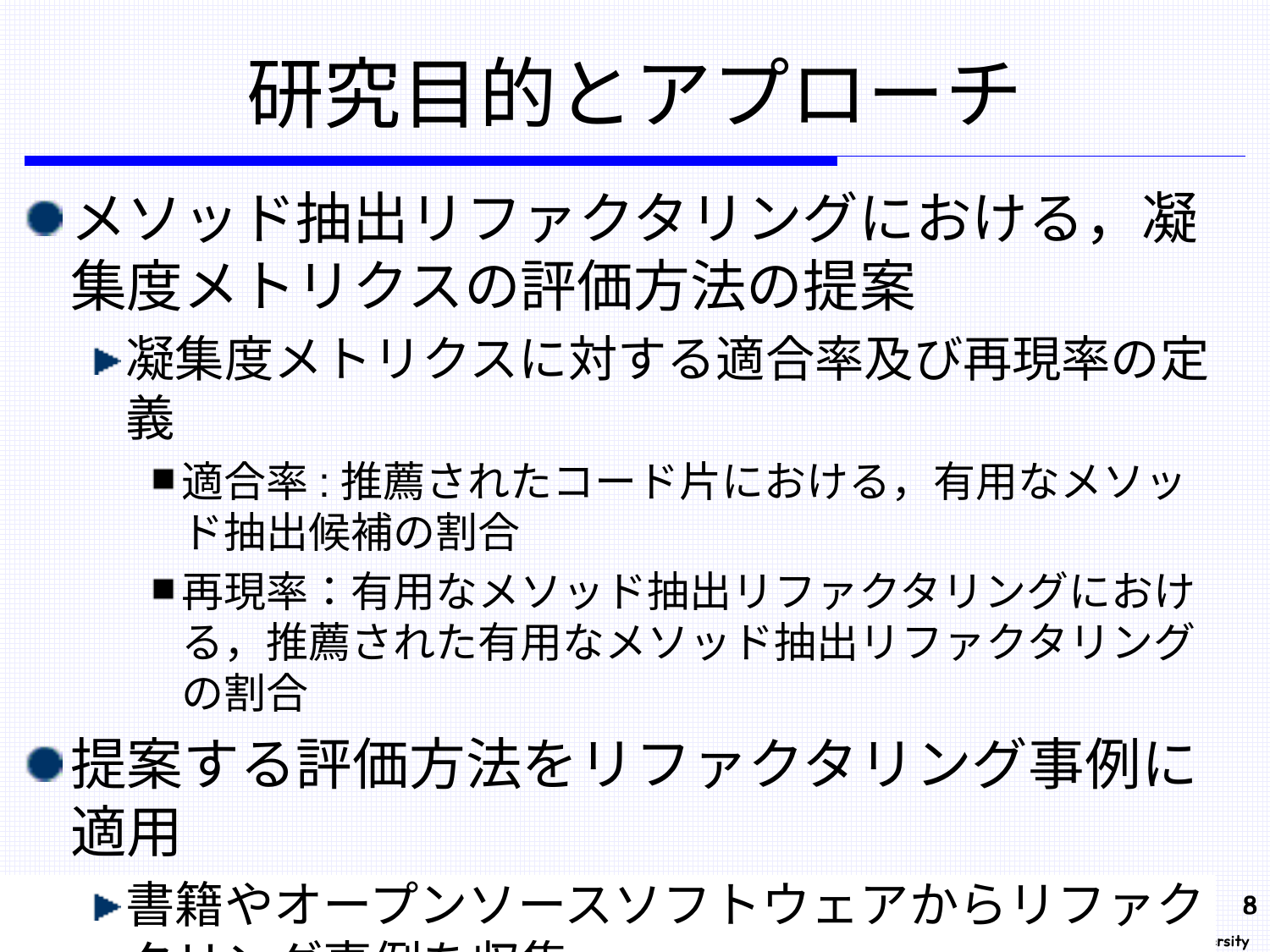

# 研究目的とアプローチ
メソッド抽出リファクタリングにおける，凝集度メトリクスの評価方法の提案
凝集度メトリクスに対する適合率及び再現率の定義
適合率:推薦されたコード片における，有用なメソッド抽出候補の割合
再現率：有用なメソッド抽出リファクタリングにおける，推薦された有用なメソッド抽出リファクタリングの割合
提案する評価方法をリファクタリング事例に適用
書籍やオープンソースソフトウェアからリファクタリング事例を収集
収集した事例を有用なメソッド抽出リファクタリングとして適合率と再現率を計測